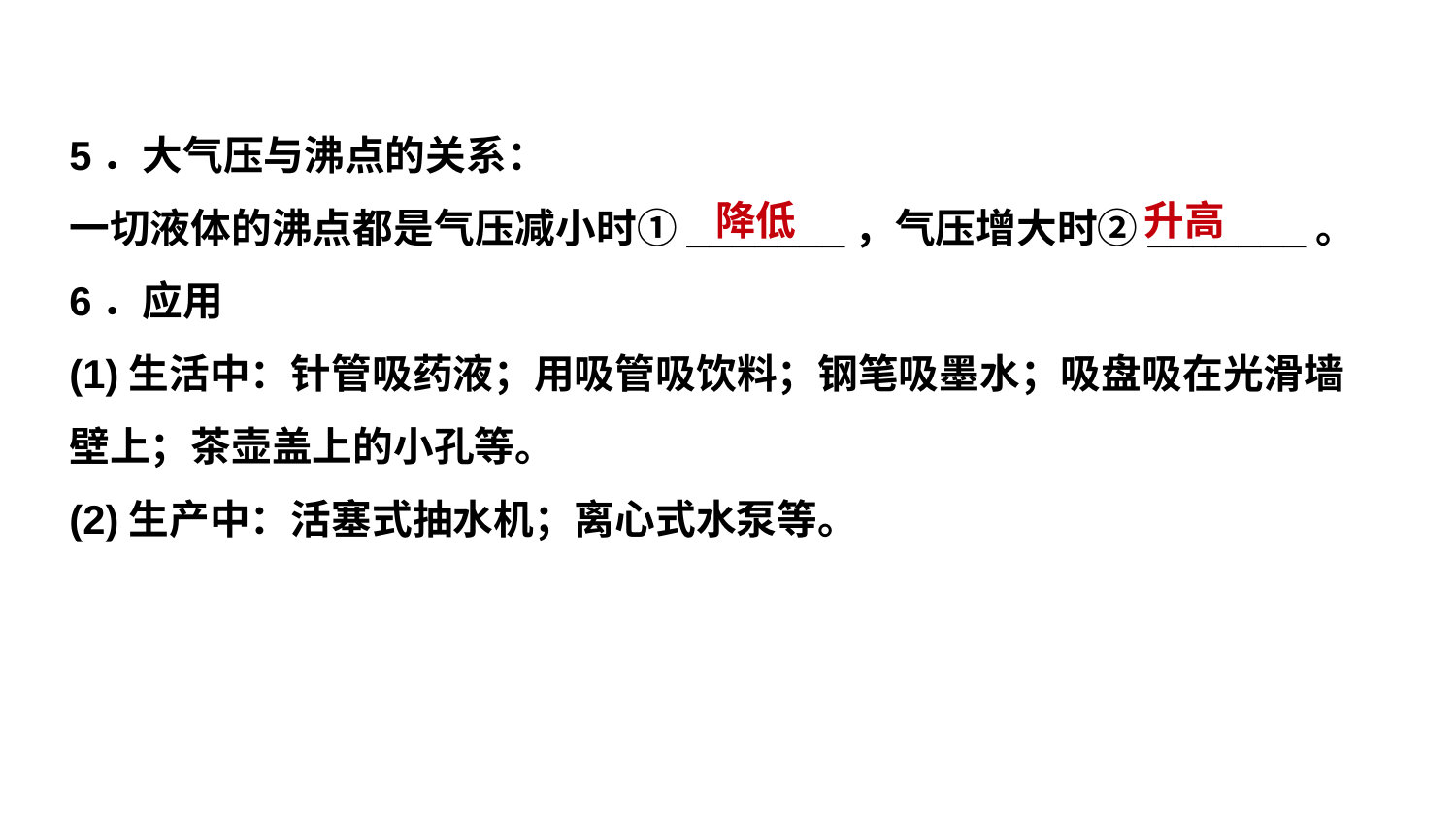

5．大气压与沸点的关系：
一切液体的沸点都是气压减小时①_______，气压增大时②_______。
6．应用
(1)生活中：针管吸药液；用吸管吸饮料；钢笔吸墨水；吸盘吸在光滑墙壁上；茶壶盖上的小孔等。
(2)生产中：活塞式抽水机；离心式水泵等。
 降低
 升高